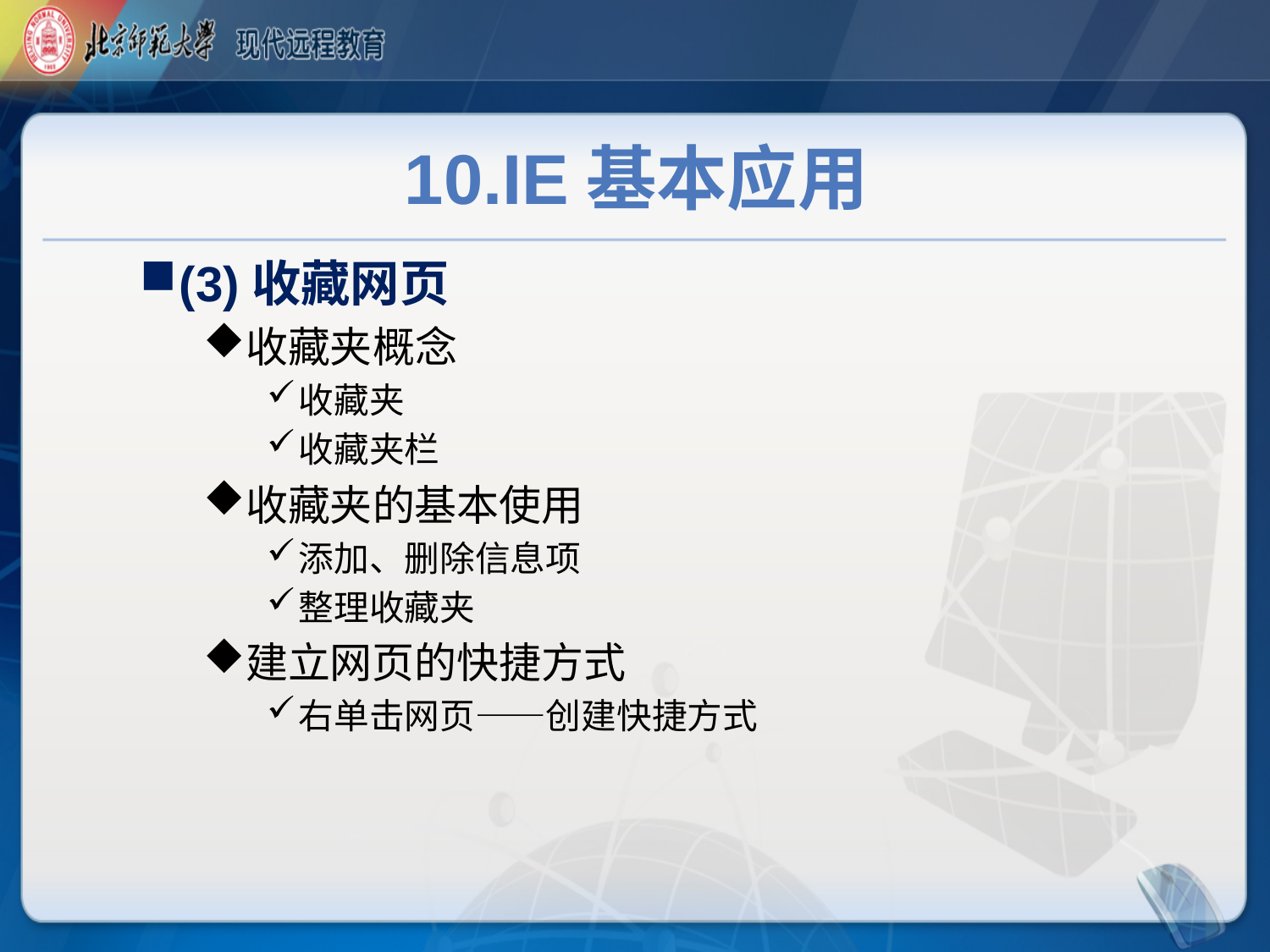

# 10.IE基本应用
(3)收藏网页
收藏夹概念
收藏夹
收藏夹栏
收藏夹的基本使用
添加、删除信息项
整理收藏夹
建立网页的快捷方式
右单击网页——创建快捷方式